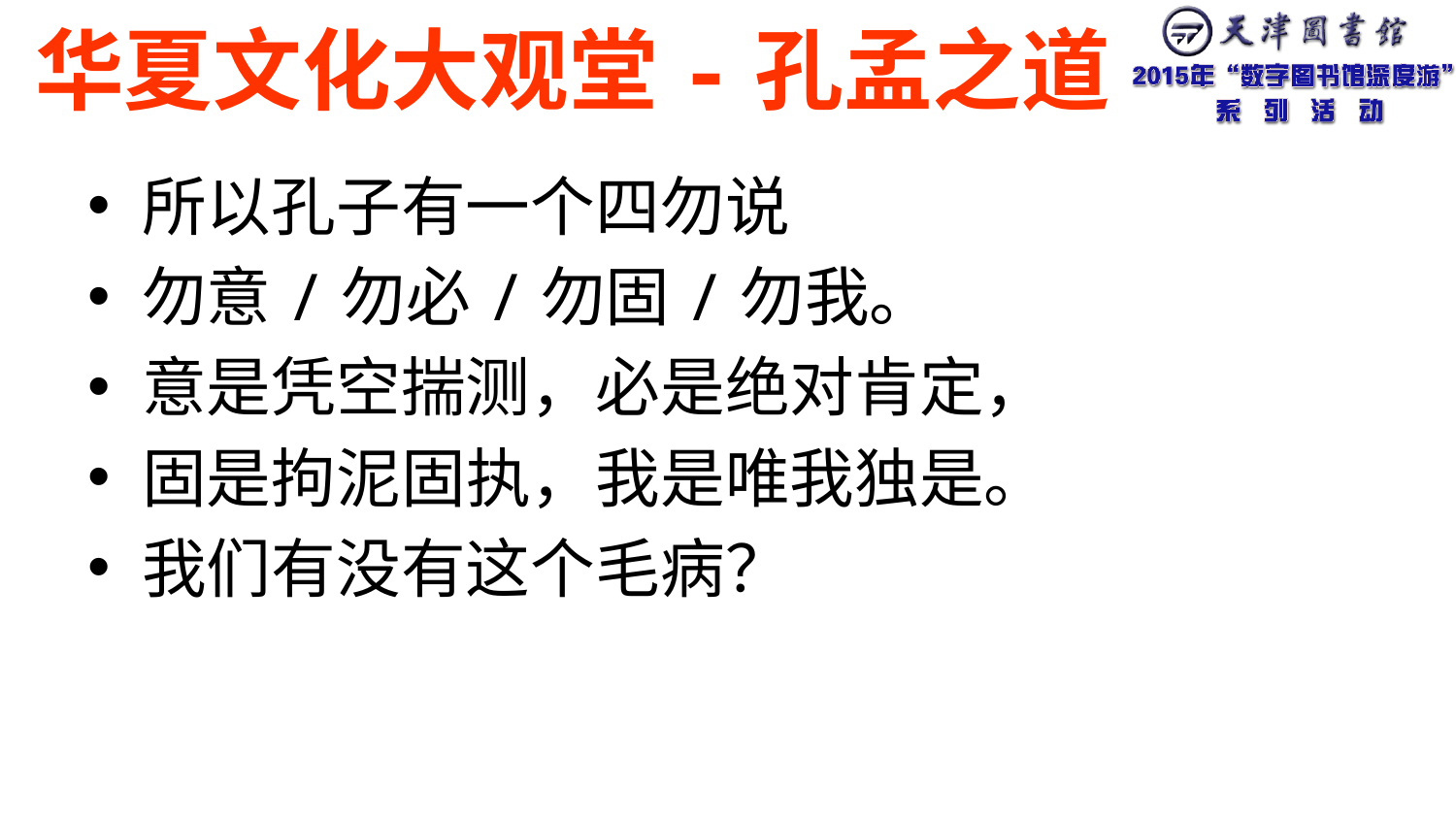

# 华夏文化大观堂-孔孟之道
所以孔子有一个四勿说
勿意/勿必/勿固/勿我。
意是凭空揣测，必是绝对肯定，
固是拘泥固执，我是唯我独是。
我们有没有这个毛病？